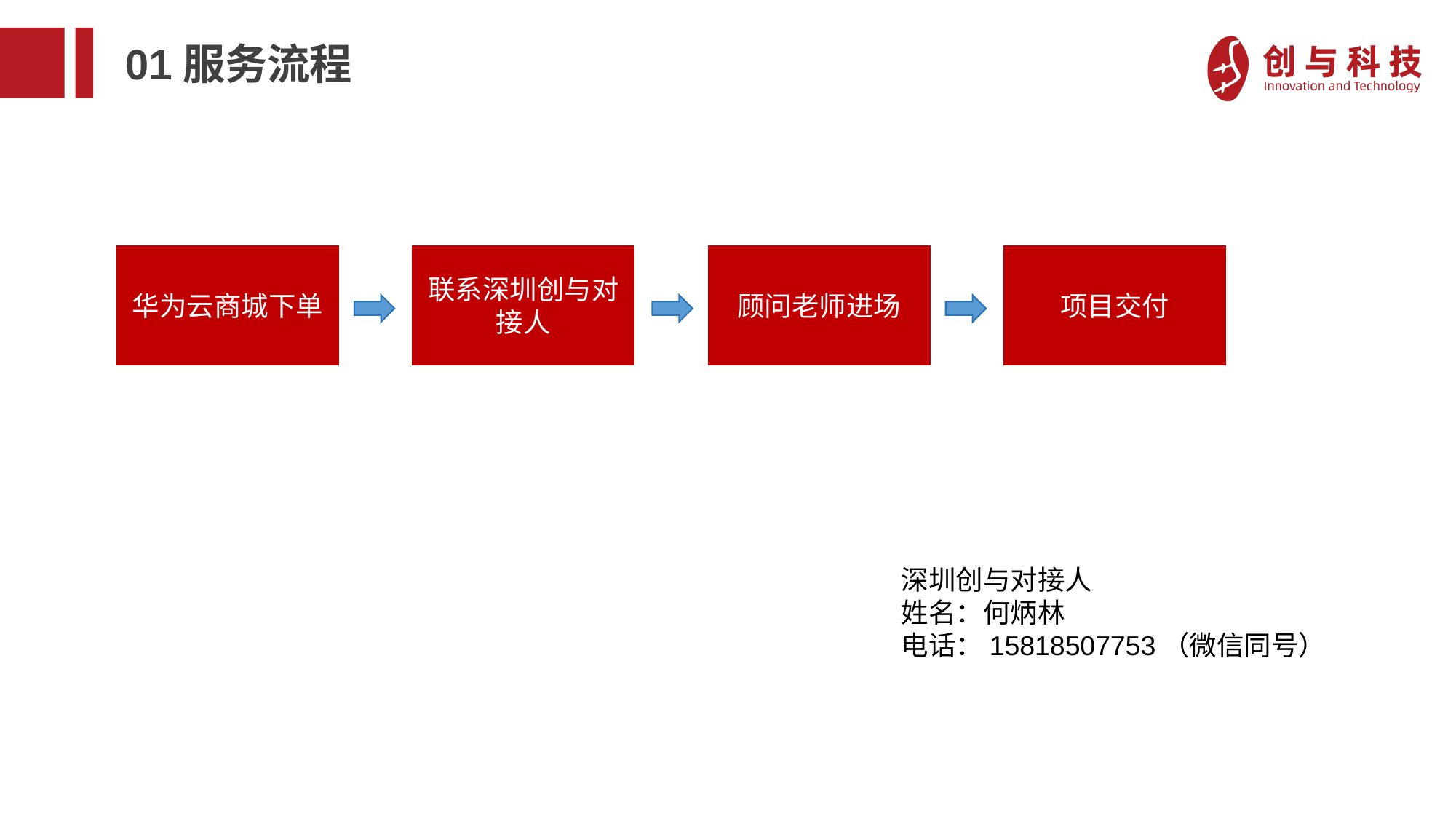

# 01服务流程
华为云商城下单
联系深圳创与对接人
顾问老师进场
项目交付

深圳创与对接人
姓名：何炳林
电话：15818507753（微信同号）